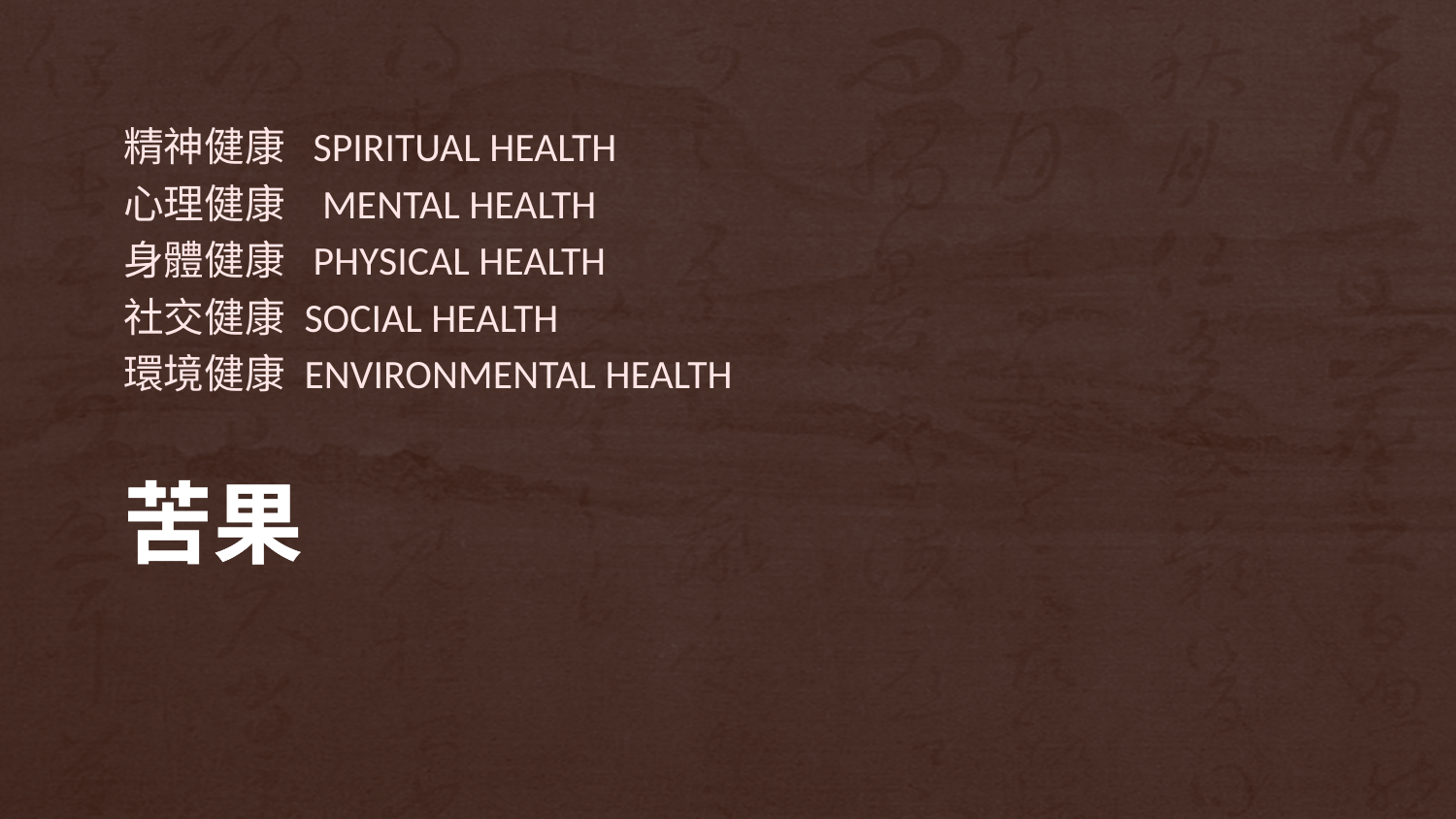

精神健康  SPIRITUAL HEALTH
心理健康   MENTAL HEALTH
身體健康  PHYSICAL HEALTH
社交健康 SOCIAL HEALTH
環境健康 ENVIRONMENTAL HEALTH

# 苦果